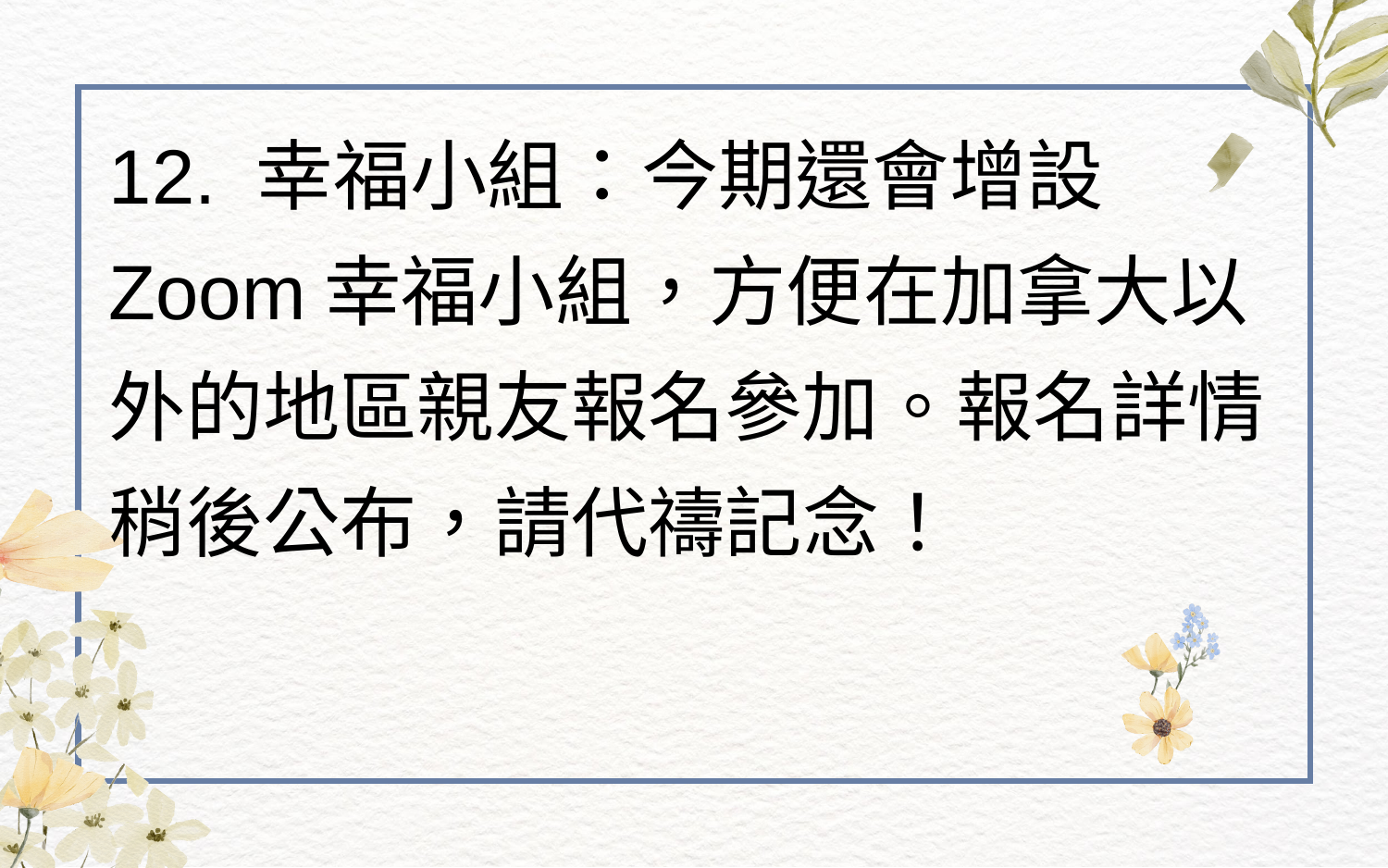

12. 幸福小組：今期還會增設Zoom幸福小組，方便在加拿大以外的地區親友報名參加。報名詳情稍後公布，請代禱記念！